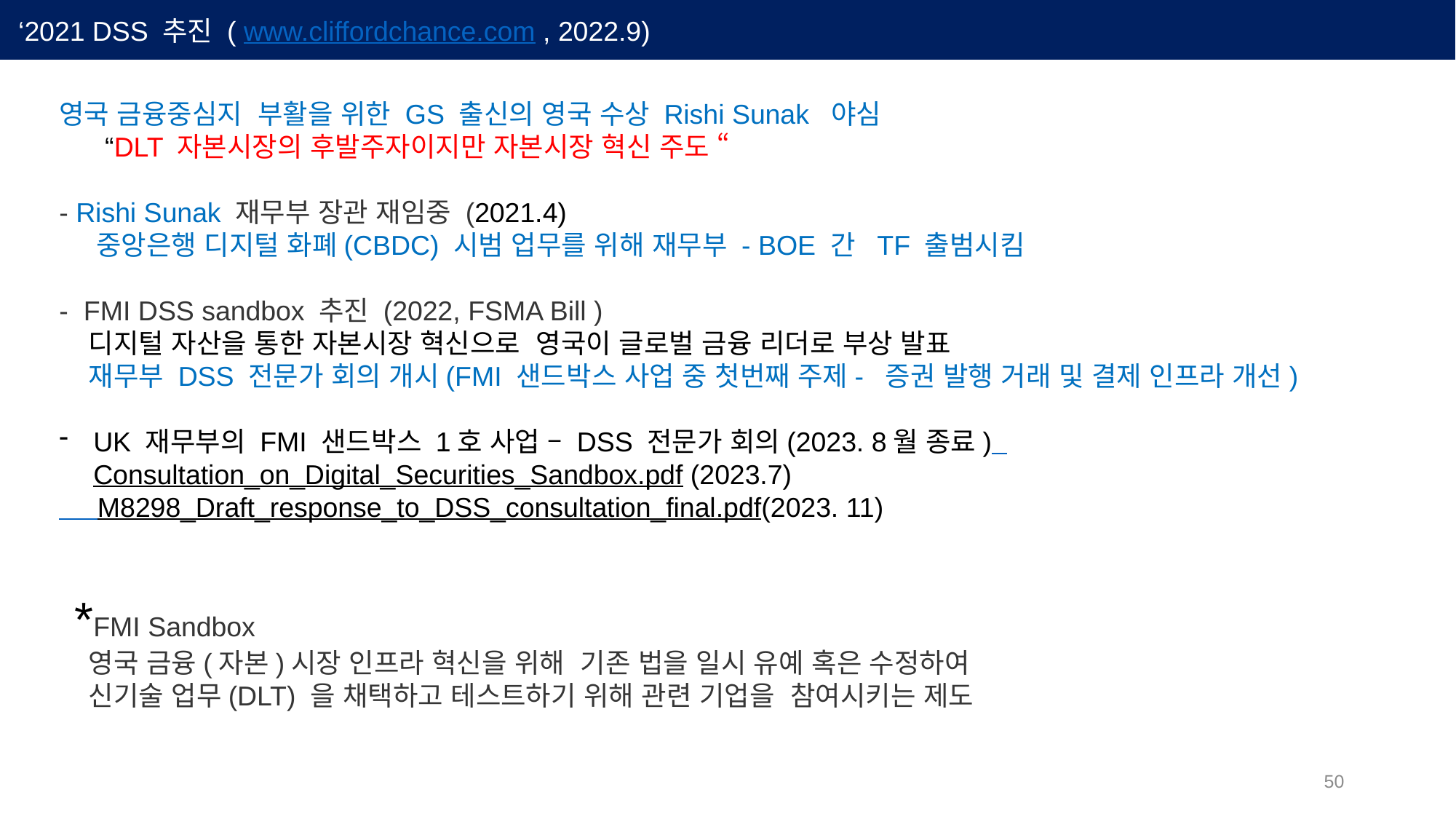

‘2021 DSS 추진 ( www.cliffordchance.com , 2022.9)

영국 금융중심지  부활을 위한 GS 출신의 영국 수상 Rishi Sunak  야심
      “DLT 자본시장의 후발주자이지만 자본시장 혁신 주도 “

- Rishi Sunak 재무부 장관 재임중 (2021.4)
    중앙은행 디지털 화폐(CBDC) 시범 업무를 위해 재무부 - BOE 간  TF 출범시킴

-  FMI DSS sandbox 추진 (2022, FSMA Bill )
   디지털 자산을 통한 자본시장 혁신으로  영국이 글로벌 금융 리더로 부상 발표
   재무부 DSS 전문가 회의 개시(FMI 샌드박스 사업 중 첫번째 주제-  증권 발행 거래 및 결제 인프라 개선)

UK 재무부의 FMI 샌드박스 1호 사업 – DSS 전문가 회의(2023. 8월 종료)  Consultation_on_Digital_Securities_Sandbox.pdf (2023.7)
     M8298_Draft_response_to_DSS_consultation_final.pdf(2023. 11)

  *FMI Sandbox
   영국 금융(자본)시장 인프라 혁신을 위해  기존 법을 일시 유예 혹은 수정하여
   신기술 업무(DLT) 을 채택하고 테스트하기 위해 관련 기업을  참여시키는 제도
50